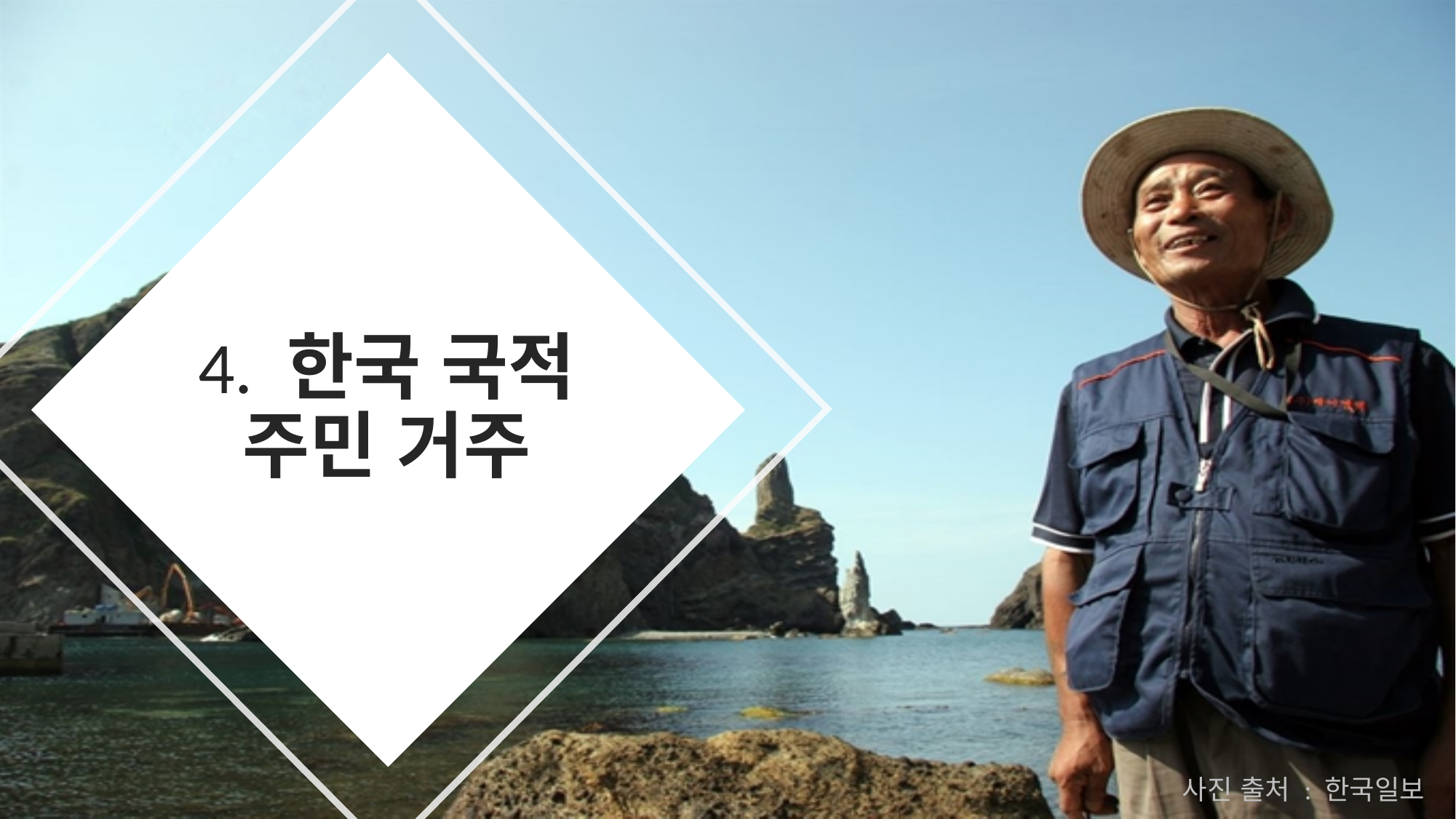

# 4. 한국 국적 주민 거주
사진 출처 : 한국일보